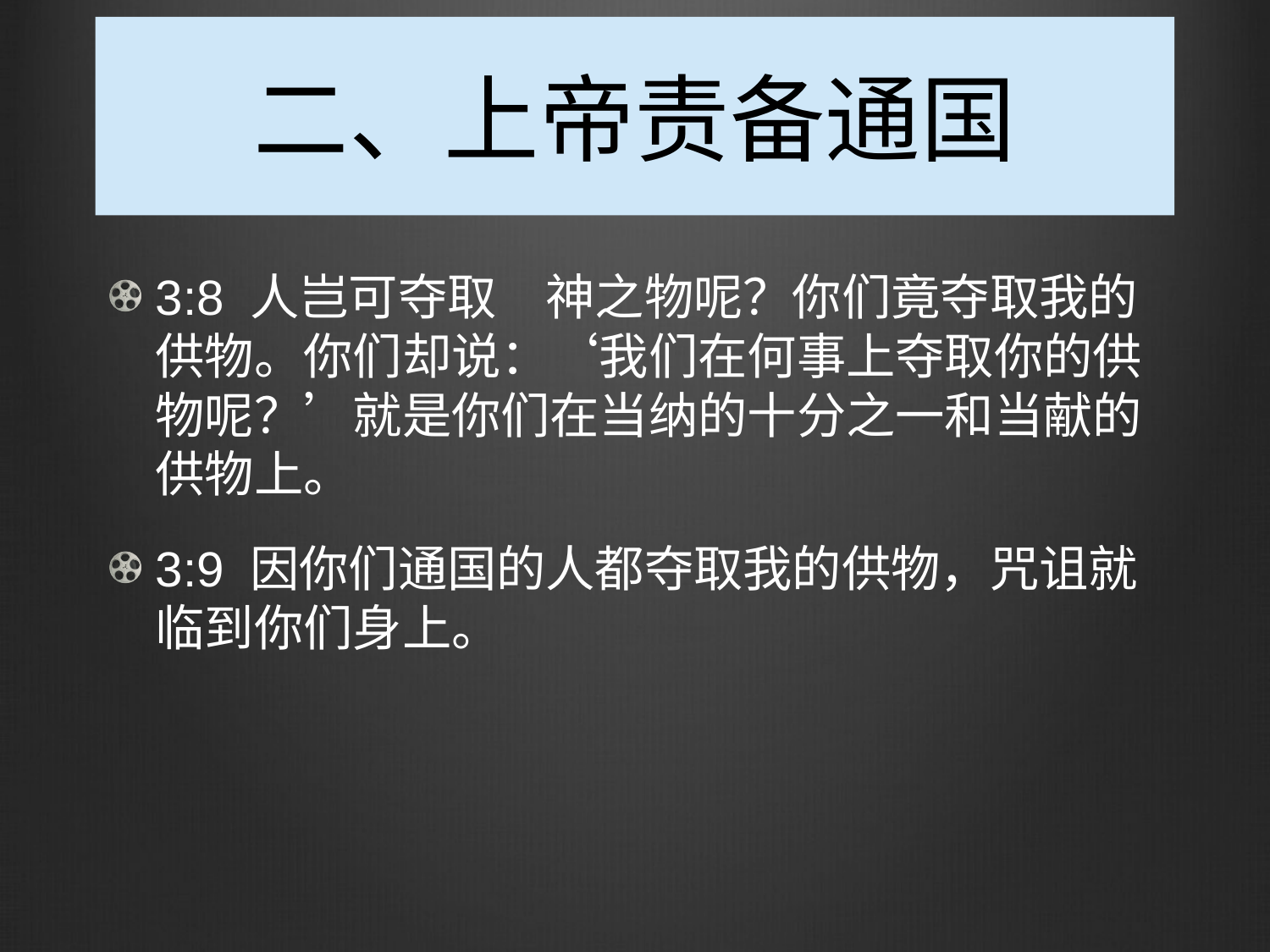

# 二、上帝责备通国
3:8 人岂可夺取　神之物呢？你们竟夺取我的供物。你们却说：‘我们在何事上夺取你的供物呢？’就是你们在当纳的十分之一和当献的供物上。
3:9 因你们通国的人都夺取我的供物，咒诅就临到你们身上。